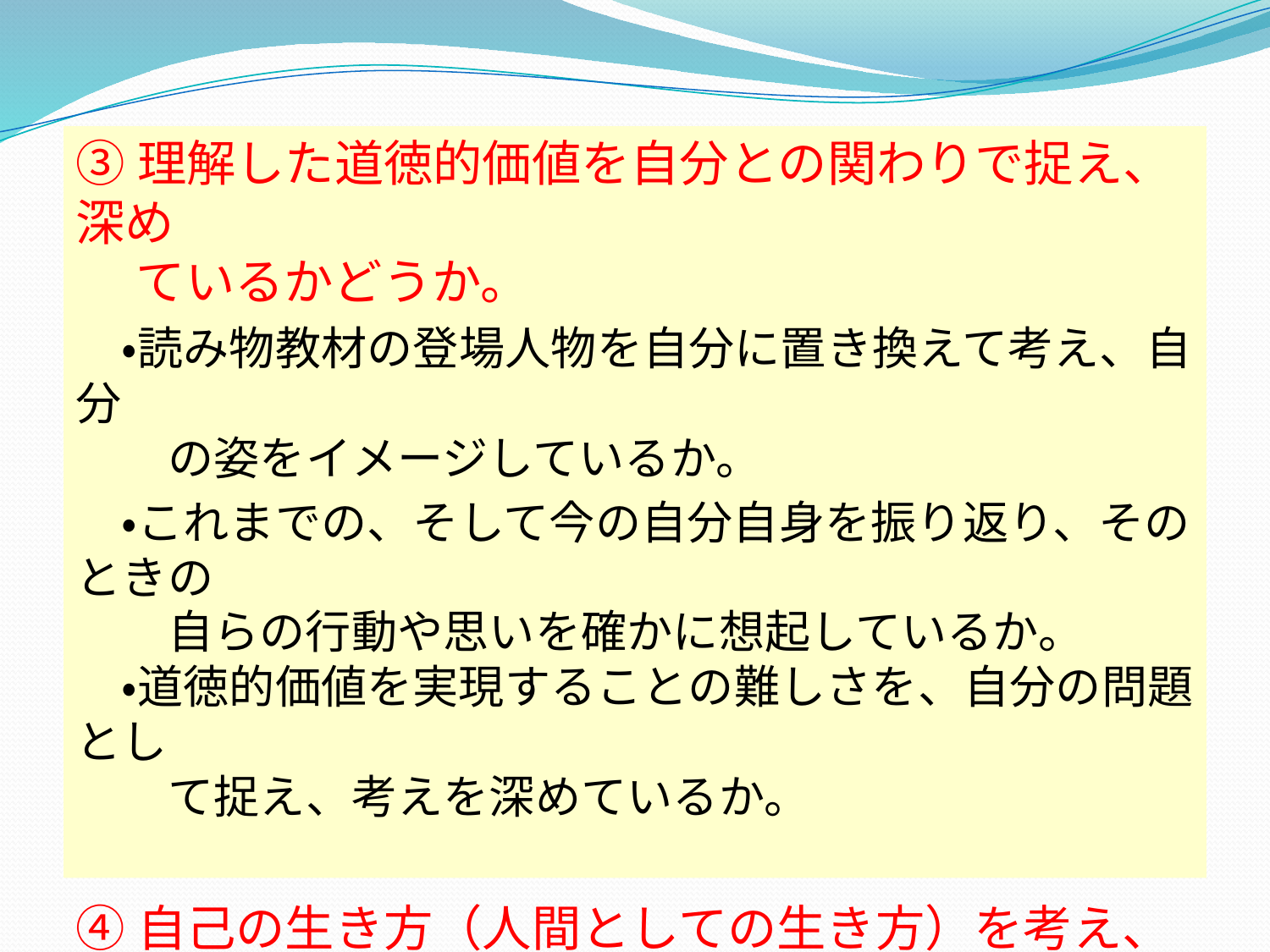

③理解した道徳的価値を自分との関わりで捉え、深め
　 ているかどうか。
　・読み物教材の登場人物を自分に置き換えて考え、自分
　　の姿をイメージしているか。
　・これまでの、そして今の自分自身を振り返り、そのときの
　　自らの行動や思いを確かに想起しているか。
　・道徳的価値を実現することの難しさを、自分の問題とし
　　て捉え、考えを深めているか。

④自己の生き方（人間としての生き方）を考え、深めて
   いるかどうか。
　・生き方にかかわる自分の願いや課題を捉えているか。